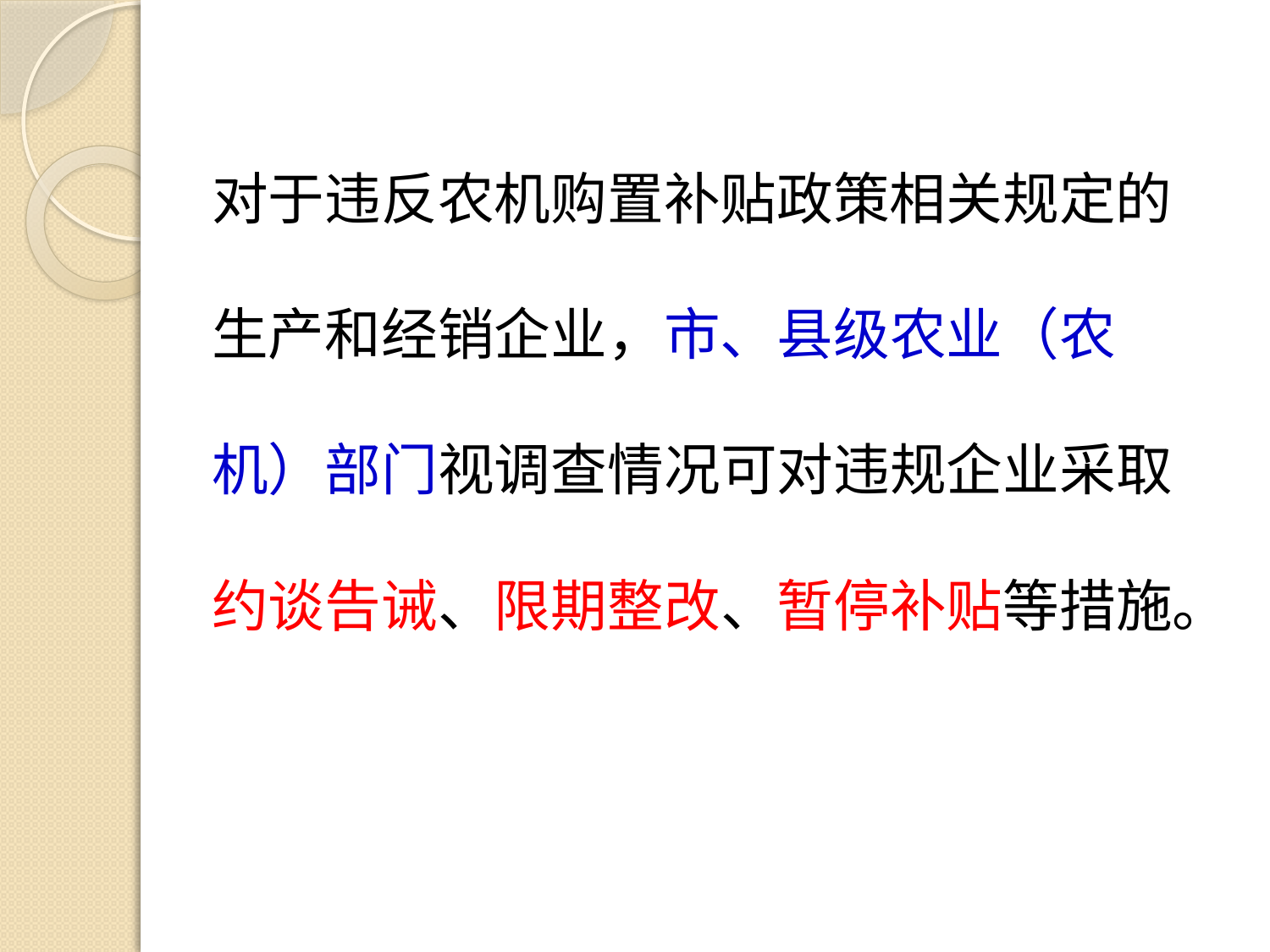

对于违反农机购置补贴政策相关规定的生产和经销企业，市、县级农业（农机）部门视调查情况可对违规企业采取约谈告诫、限期整改、暂停补贴等措施。